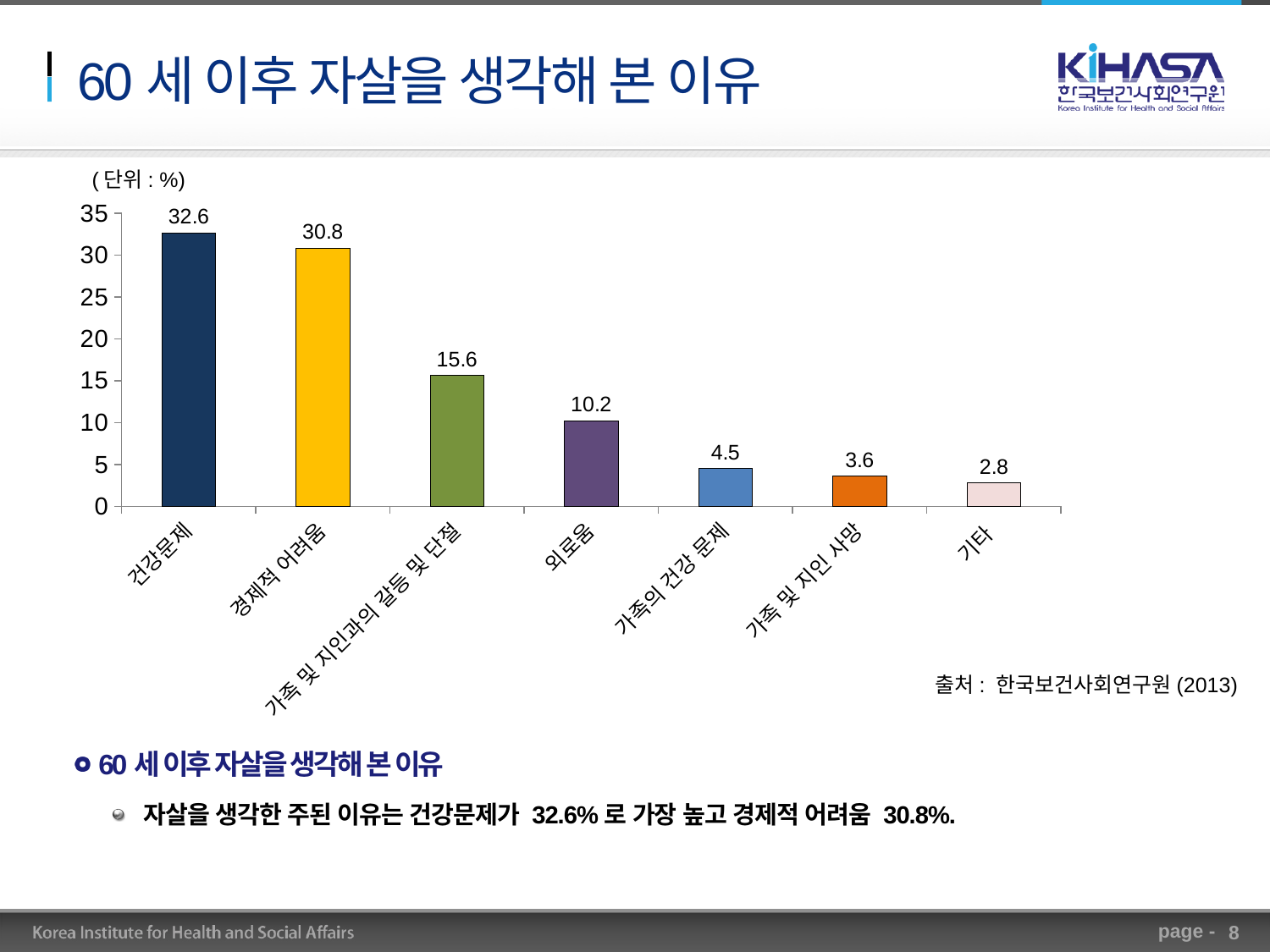

# 60세 이후 자살을 생각해 본 이유
(단위: %)

### Chart

| Category | 계열 1 |
|---|---|
| 건강문제 | 32.6 |
| 경제적 어려움 | 30.8 |
| 가족 및 지인과의 갈등 및 단절 | 15.6 |
| 외로움 | 10.200000000000001 |
| 가족의 건강 문제 | 4.5 |
| 가족 및 지인 사망 | 3.6 |
| 기타  | 2.8 |
출처: 한국보건사회연구원(2013)

 60세 이후 자살을 생각해 본 이유
  자살을 생각한 주된 이유는 건강문제가 32.6%로 가장 높고 경제적 어려움 30.8%.
8